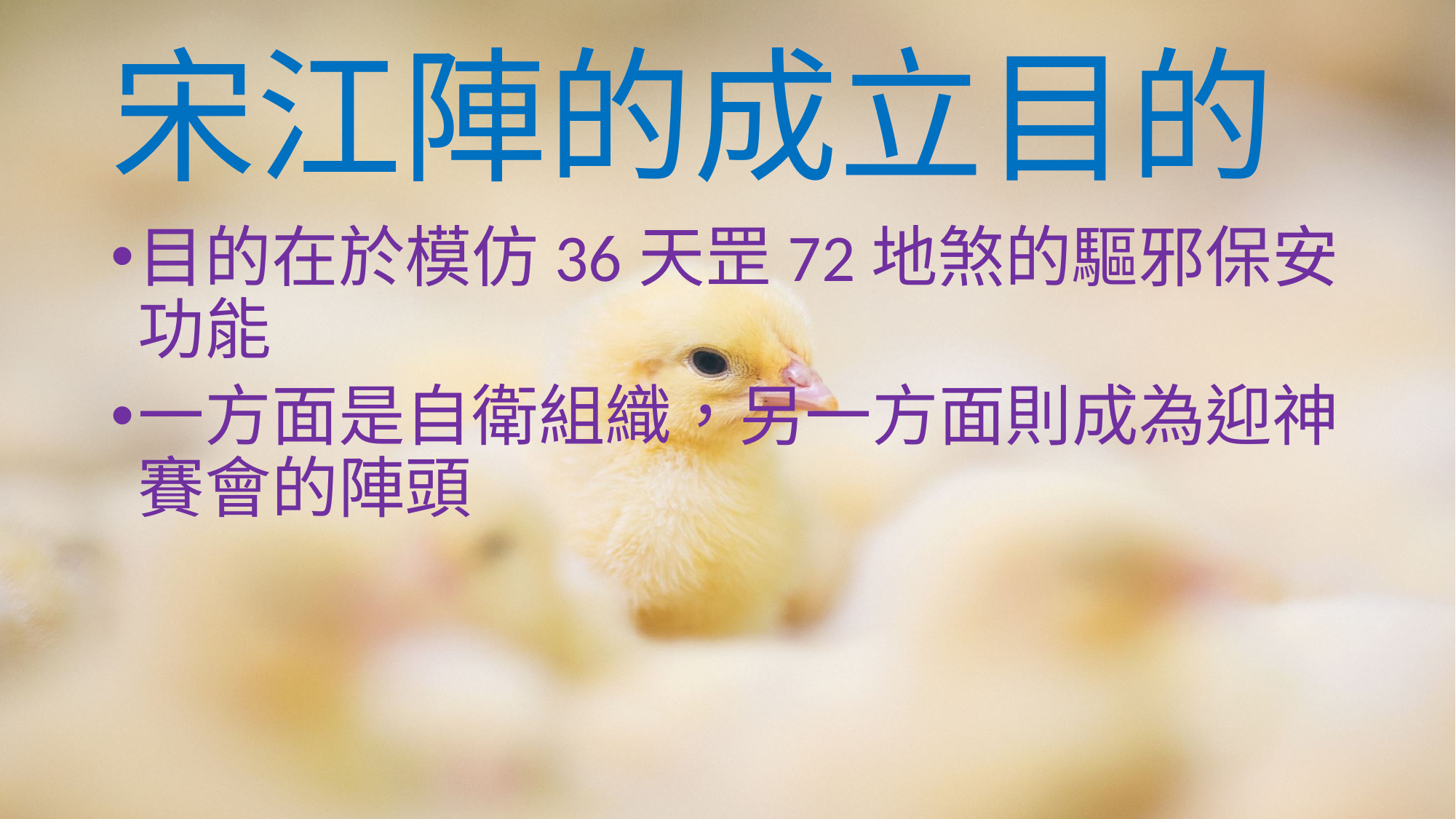

# 宋江陣的成立目的
目的在於模仿36天罡72地煞的驅邪保安功能
一方面是自衛組織，另一方面則成為迎神賽會的陣頭